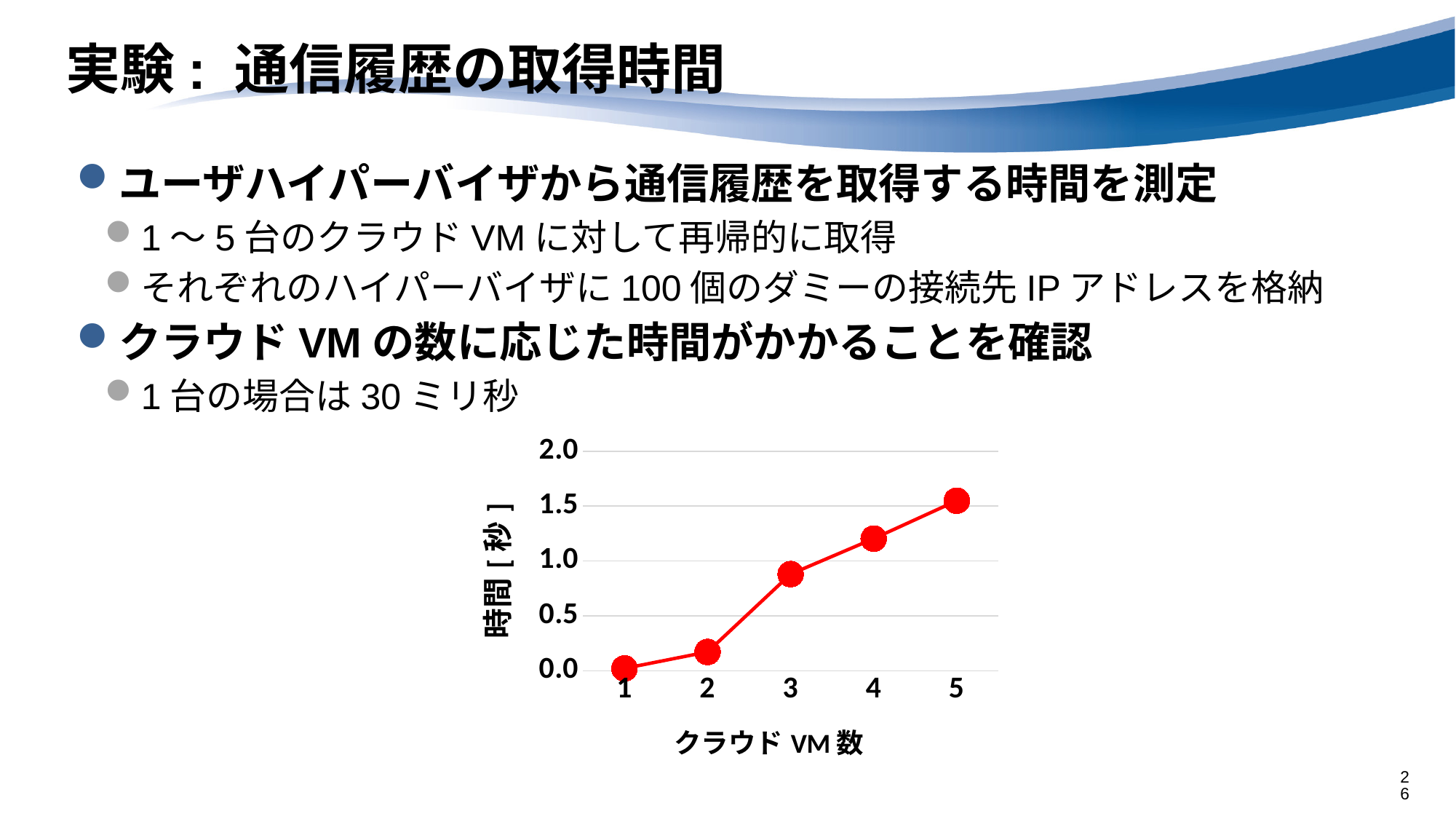

# 実験: 通信履歴の取得時間
ユーザハイパーバイザから通信履歴を取得する時間を測定
1～5台のクラウドVMに対して再帰的に取得
それぞれのハイパーバイザに100個のダミーの接続先IPアドレスを格納
クラウドVMの数に応じた時間がかかることを確認
1台の場合は30ミリ秒

### Chart

| Category |  |
|---|---|
| 1 | 0.0229 |
| 2 | 0.1726 |
| 3 | 0.8814 |
| 4 | 1.2042 |
| 5 | 1.5495999999999999 |
26